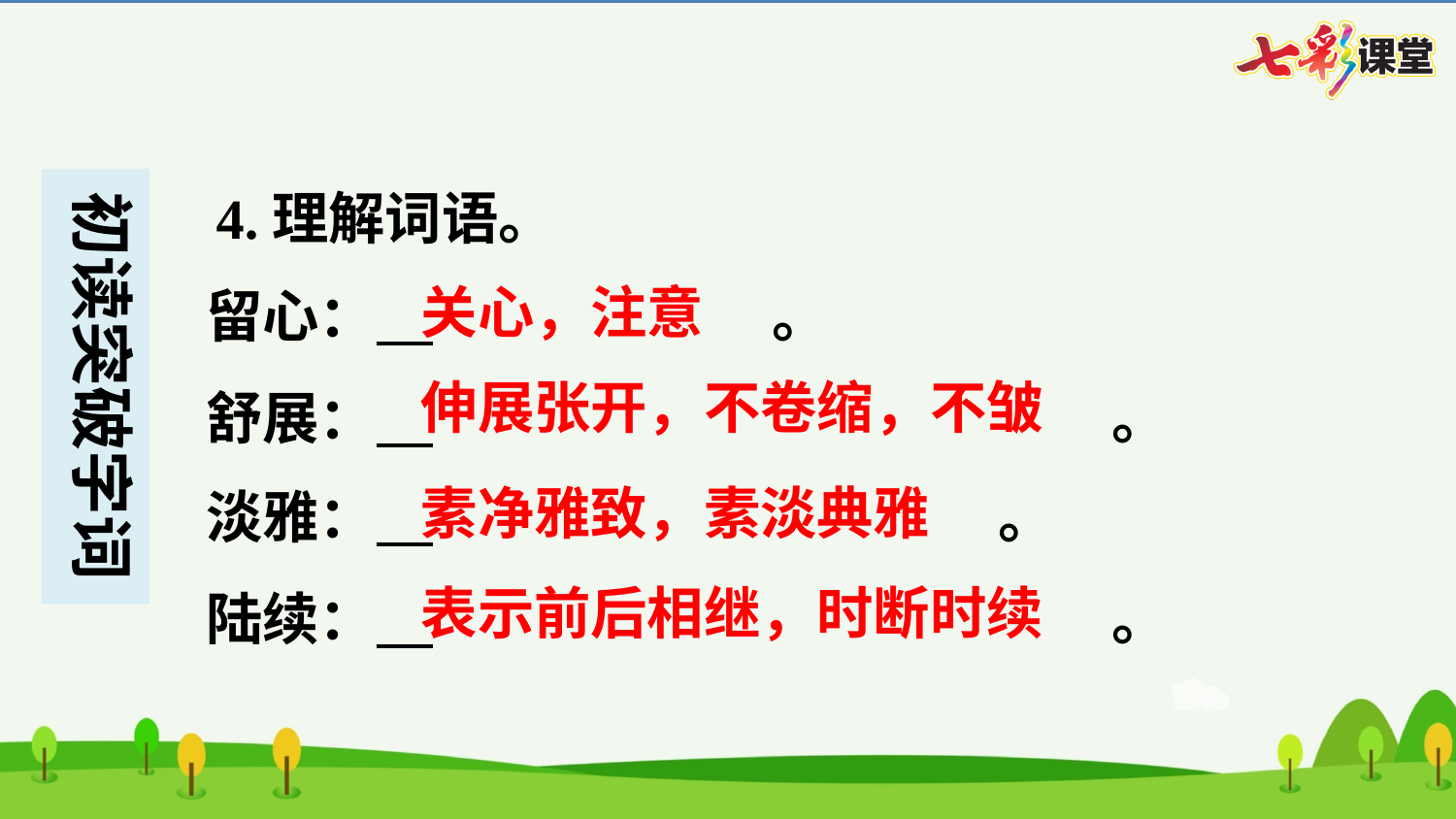

4.理解词语。
关心，注意
留心： 　关心，注意　。
舒展： 　伸展张开，不卷缩，不皱　。
伸展张开，不卷缩，不皱
素净雅致，素淡典雅
淡雅： 　素净雅致，素淡典雅　。
陆续： 　表示前后相继，时断时续　。
表示前后相继，时断时续